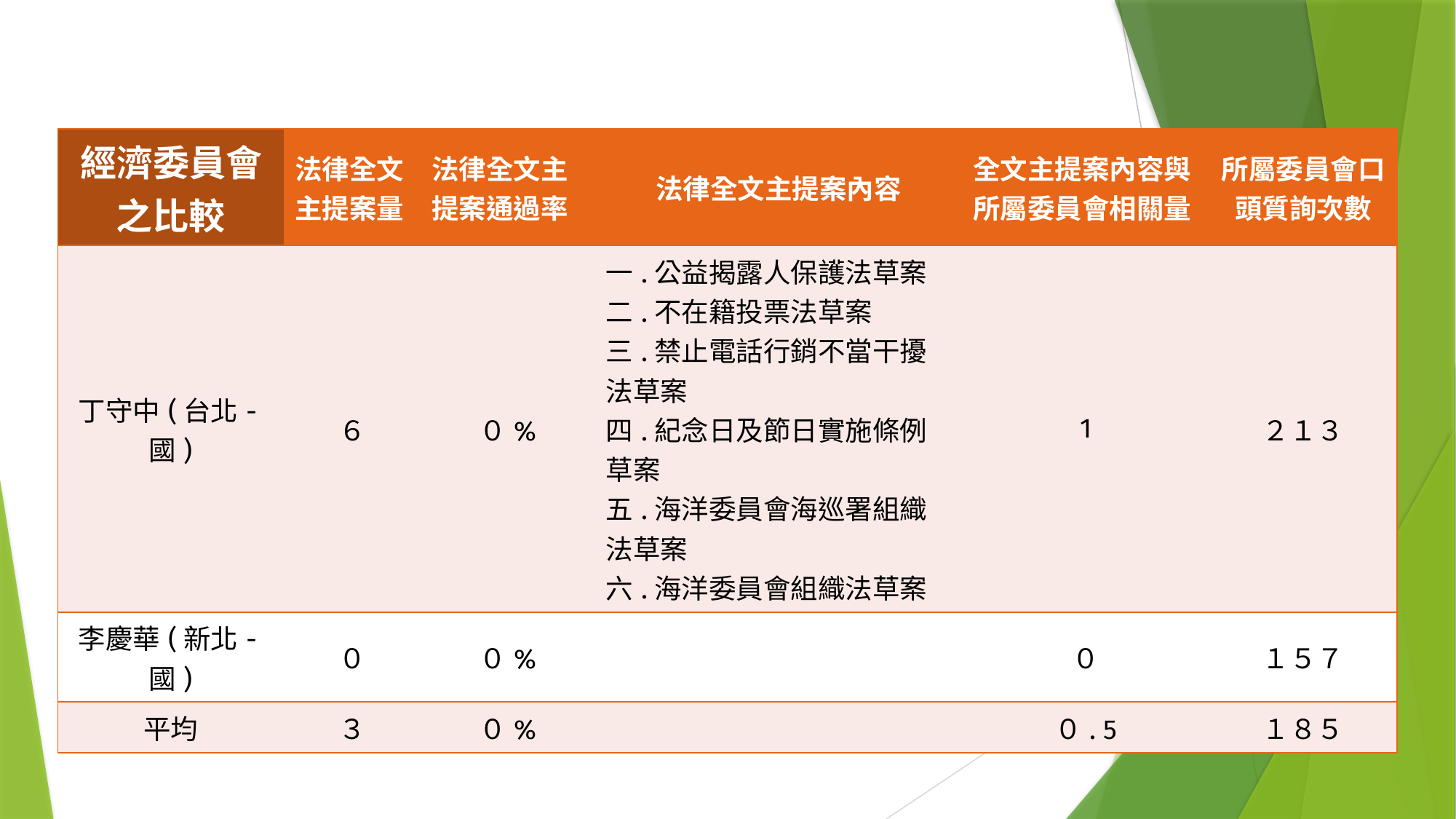

| 經濟委員會 之比較 | 法律全文 主提案量 | 法律全文主 提案通過率 | 法律全文主提案內容 | 全文主提案內容與所屬委員會相關量 | 所屬委員會口頭質詢次數 |
| --- | --- | --- | --- | --- | --- |
| 丁守中(台北-國) | ６ | ０% | 一.公益揭露人保護法草案 二.不在籍投票法草案 三.禁止電話行銷不當干擾法草案 四.紀念日及節日實施條例草案 五.海洋委員會海巡署組織法草案 六.海洋委員會組織法草案 | 1 | ２１３ |
| 李慶華(新北-國) | ０ | ０% |  | ０ | １５７ |
| 平均 | ３ | ０% |  | ０. 5 | １８５ |